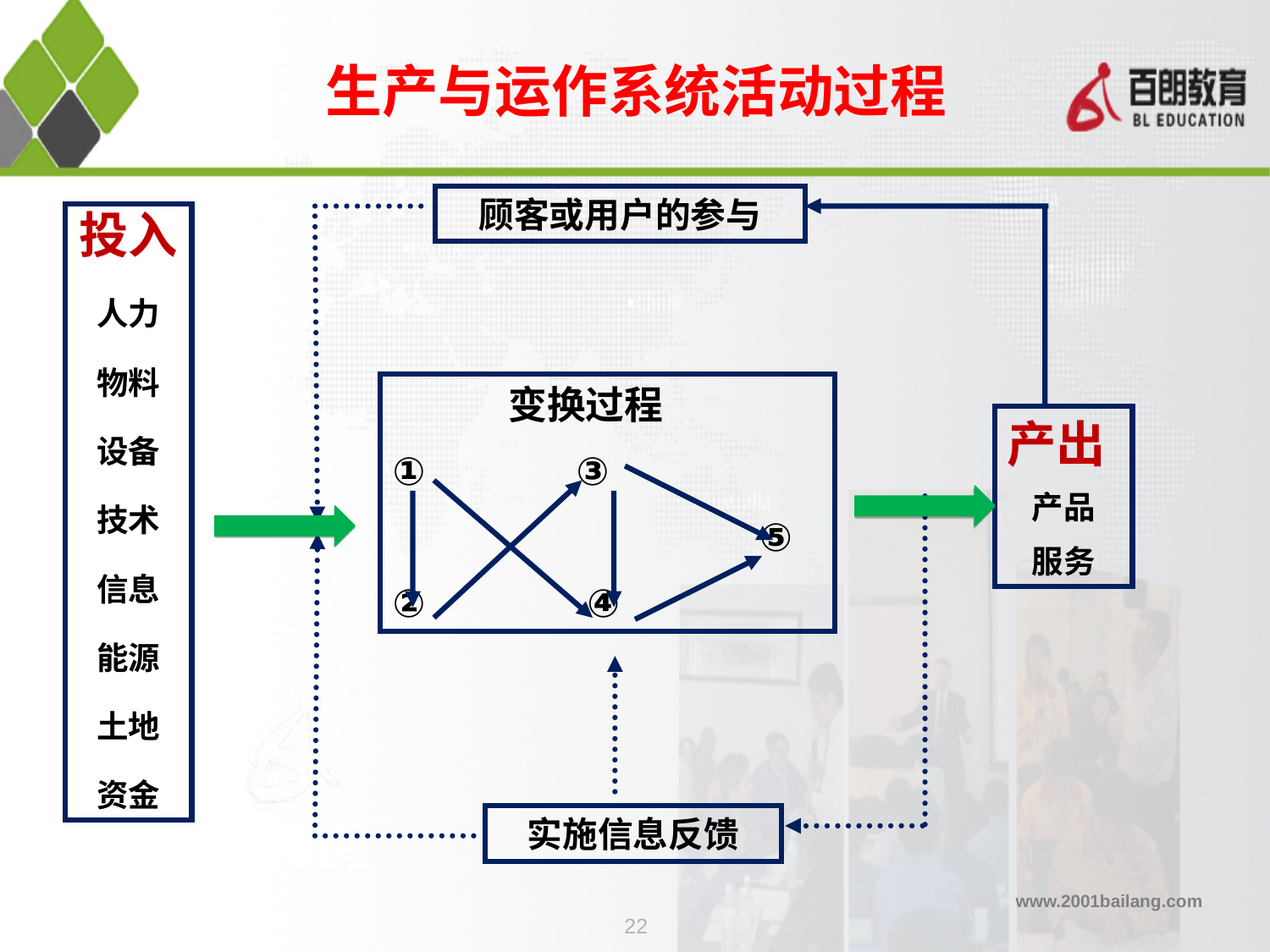

生产与运作系统活动过程
顾客或用户的参与
投入
人力
物料
设备
技术
信息
能源
土地
资金

            变换过程
①              ③
                                  ⑤
②               ④
产出
产品
服务

实施信息反馈

22